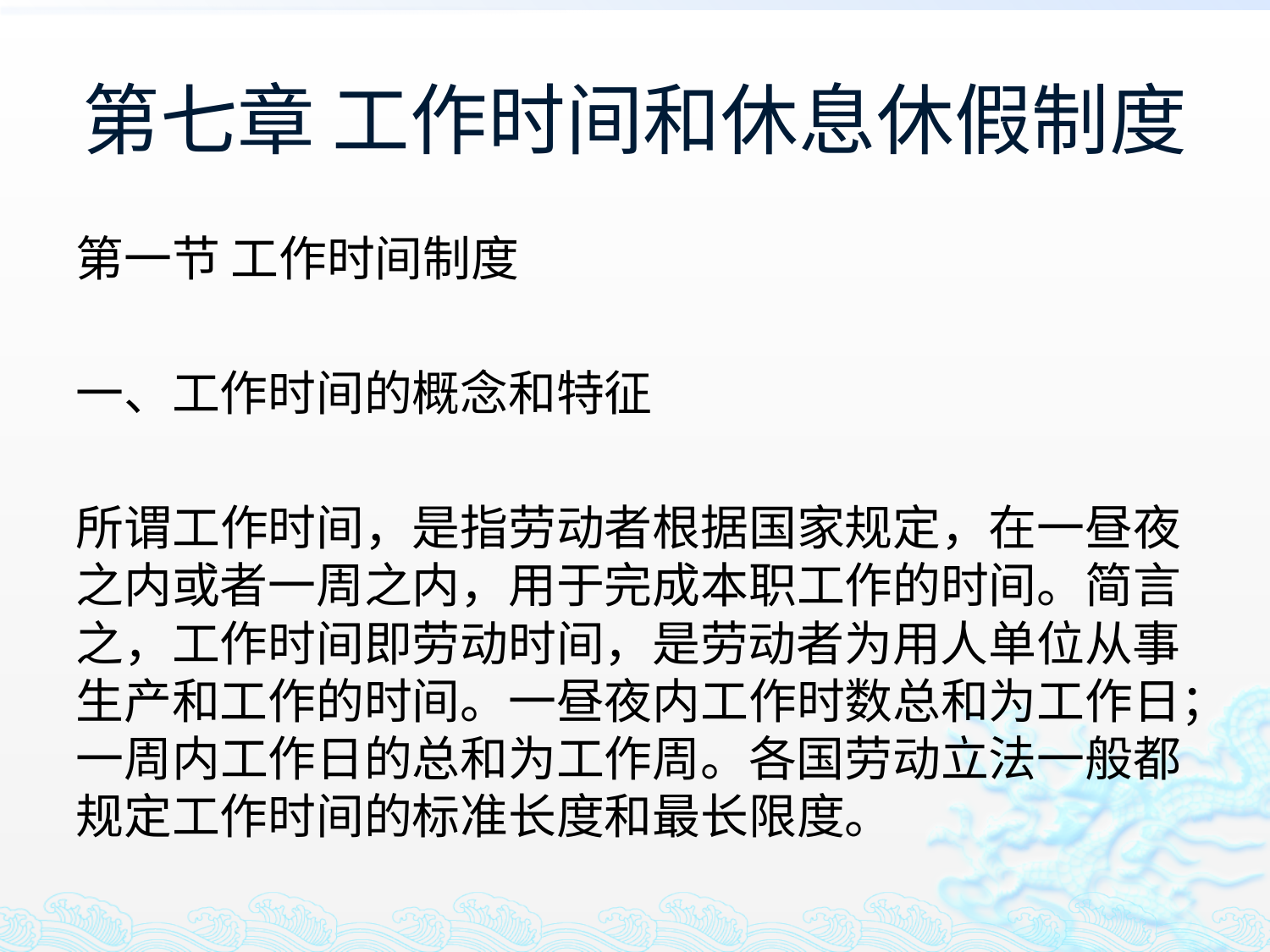

# 第七章 工作时间和休息休假制度
第一节 工作时间制度

一、工作时间的概念和特征

所谓工作时间，是指劳动者根据国家规定，在一昼夜之内或者一周之内，用于完成本职工作的时间。简言之，工作时间即劳动时间，是劳动者为用人单位从事生产和工作的时间。一昼夜内工作时数总和为工作日；一周内工作日的总和为工作周。各国劳动立法一般都规定工作时间的标准长度和最长限度。